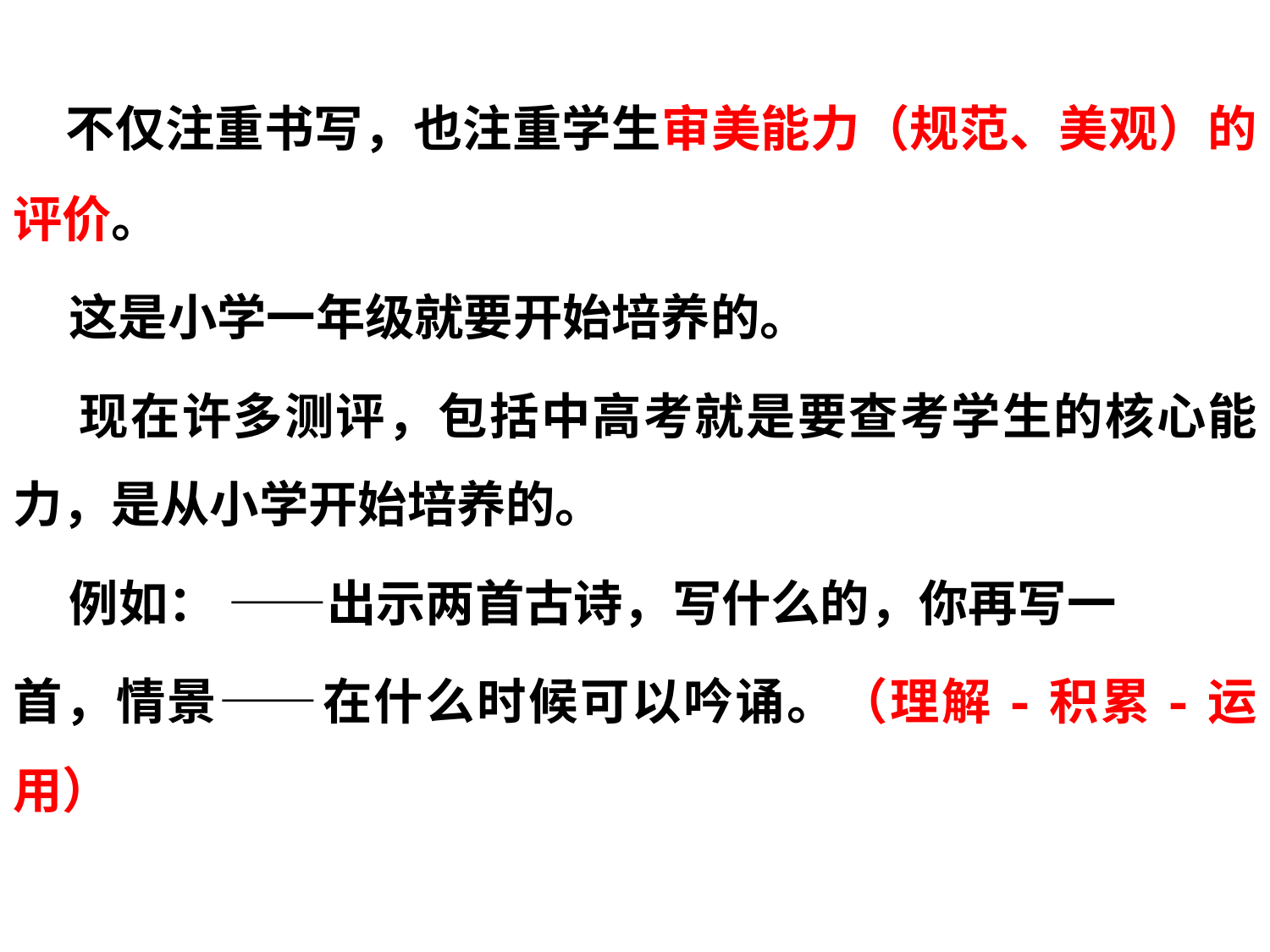

不仅注重书写，也注重学生审美能力（规范、美观）的评价。
    这是小学一年级就要开始培养的。
    现在许多测评，包括中高考就是要查考学生的核心能力，是从小学开始培养的。
    例如： ——出示两首古诗，写什么的，你再写一
首，情景——在什么时候可以吟诵。（理解-积累-运用）